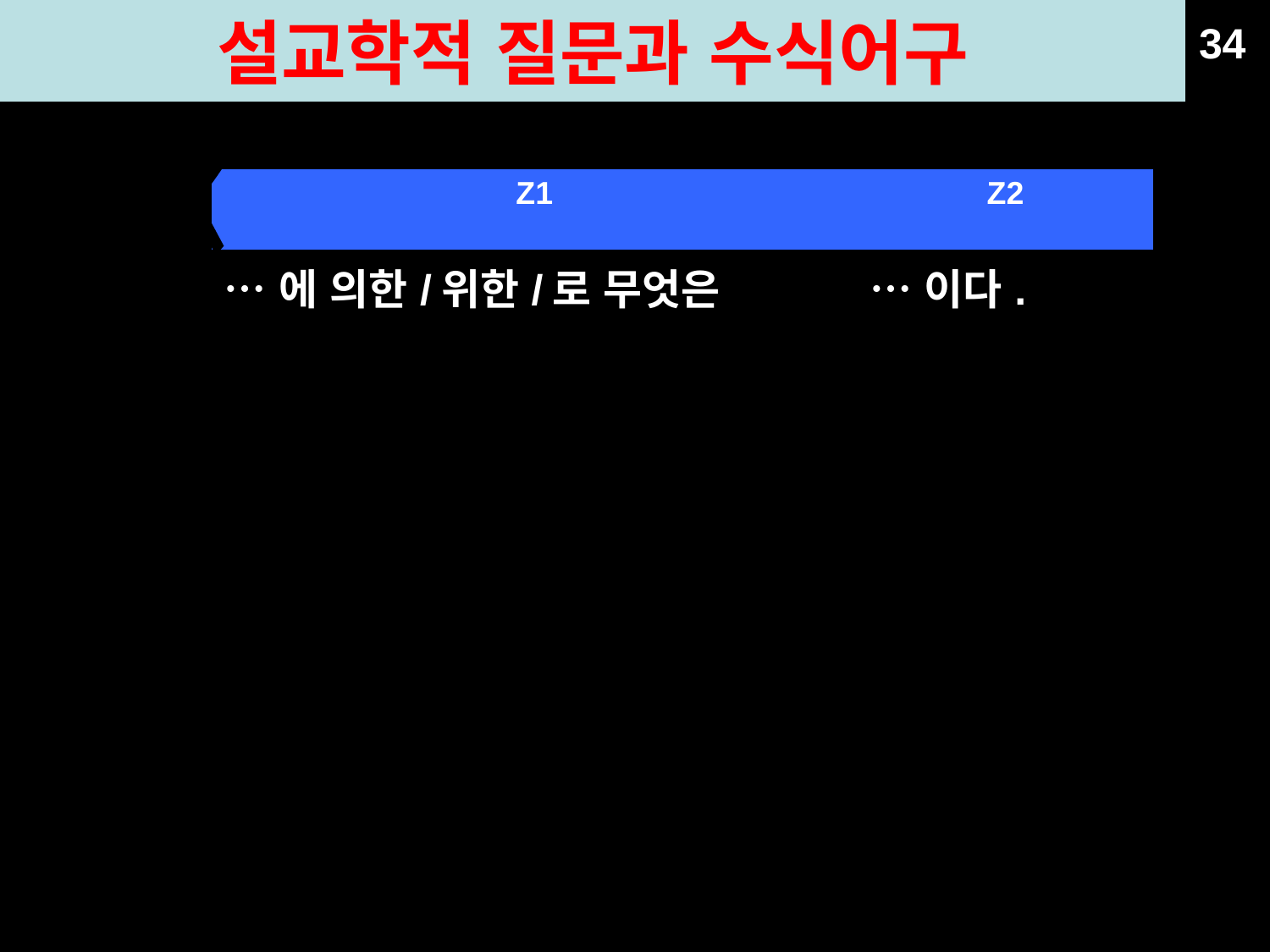

설교학적 질문과 수식어구
34
누구
| Z1 | Z2 |
| --- | --- |
| …에 의한/위한/로 무엇은 | …이다. |